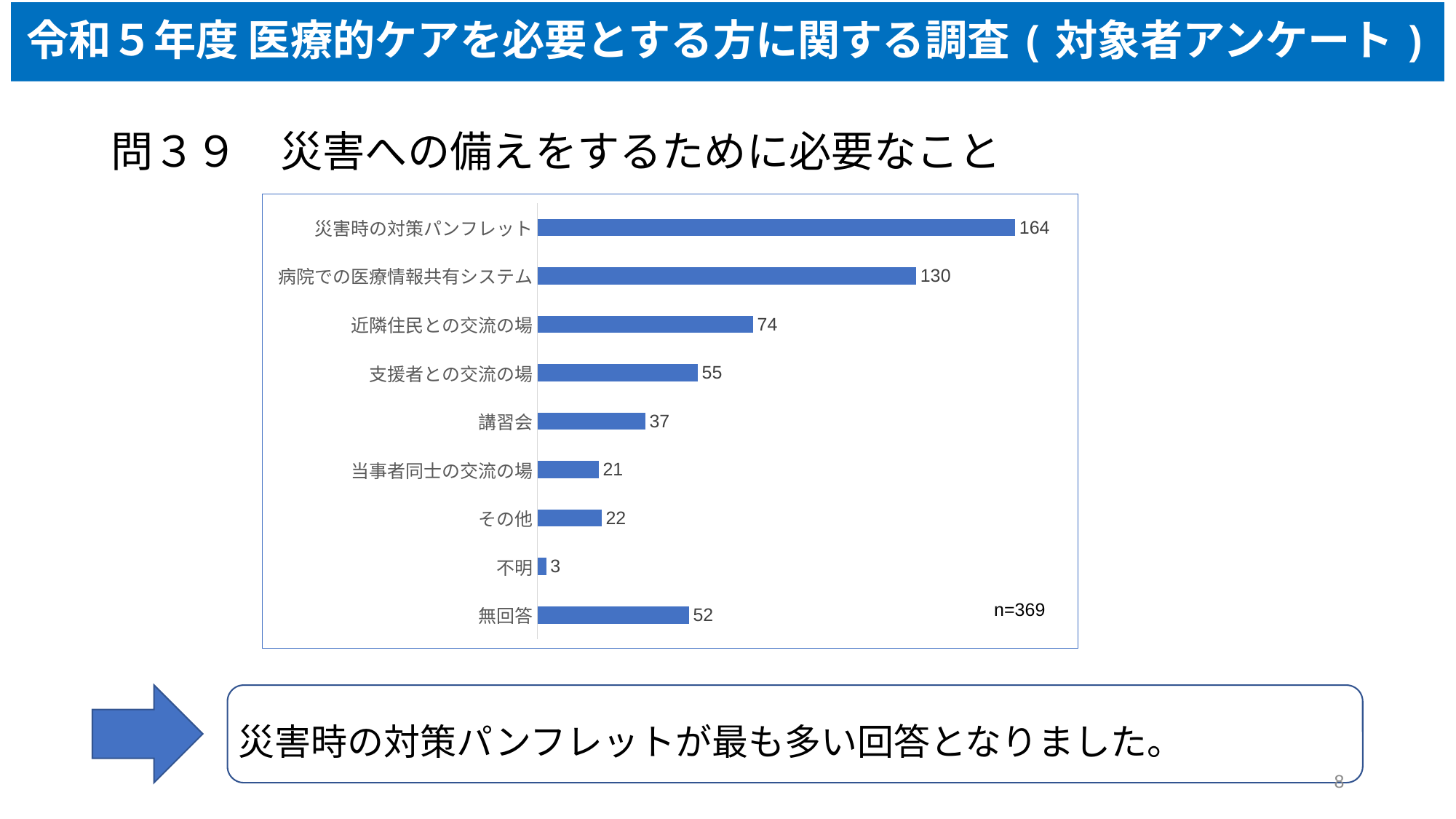

# 令和５年度 医療的ケアを必要とする方に関する調査(対象者アンケート)
問３９　災害への備えをするために必要なこと

### Chart

| Category |  |
|---|---|
| 無回答 | 52.0 |
| 不明 | 3.0 |
| その他 | 22.0 |
| 当事者同士の交流の場 | 21.0 |
| 講習会 | 37.0 |
| 支援者との交流の場 | 55.0 |
| 近隣住民との交流の場 | 74.0 |
| 病院での医療情報共有システム | 130.0 |
| 災害時の対策パンフレット | 164.0 |
n=369
災害時の対策パンフレットが最も多い回答となりました。

8